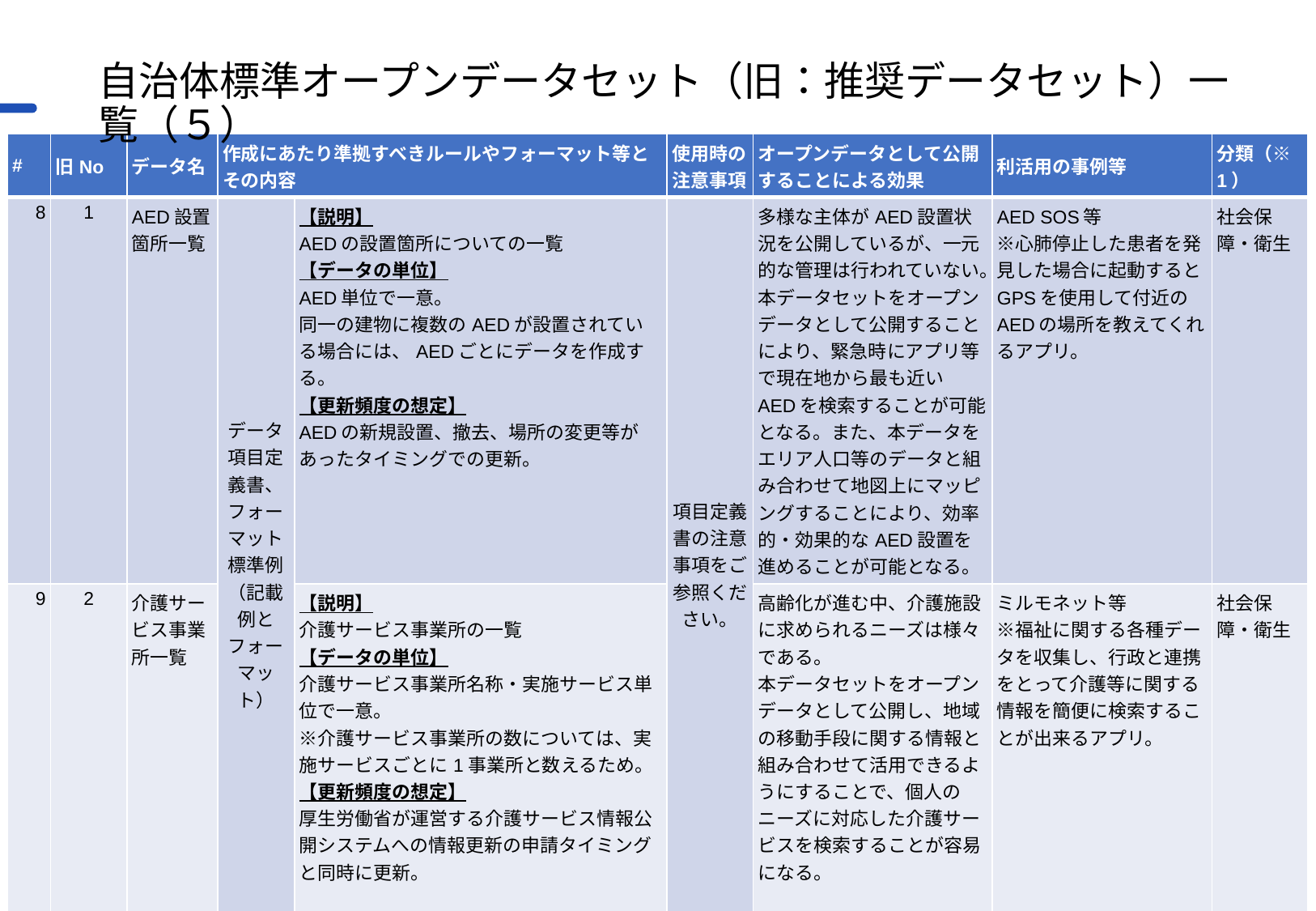

# 自治体標準オープンデータセット（旧：推奨データセット）一覧（５）
| # | 旧No | データ名 | 作成にあたり準拠すべきルールやフォーマット等と その内容 |  | 使用時の注意事項 | オープンデータとして公開することによる効果 | 利活用の事例等 | 分類（※1） |
| --- | --- | --- | --- | --- | --- | --- | --- | --- |
| 8 | 1 | AED設置箇所一覧 | データ項目定義書、フォーマット標準例（記載例とフォーマット） | 【説明】 AEDの設置箇所についての一覧 【データの単位】 AED単位で一意。 同一の建物に複数のAEDが設置されている場合には、AEDごとにデータを作成する。 【更新頻度の想定】 AEDの新規設置、撤去、場所の変更等があったタイミングでの更新。 | 項目定義書の注意事項をご参照ください。 | 多様な主体がAED設置状況を公開しているが、一元的な管理は行われていない。本データセットをオープンデータとして公開することにより、緊急時にアプリ等で現在地から最も近いAEDを検索することが可能となる。また、本データをエリア人口等のデータと組み合わせて地図上にマッピングすることにより、効率的・効果的なAED設置を進めることが可能となる。 | AED SOS等 ※心肺停止した患者を発見した場合に起動するとGPSを使用して付近のAEDの場所を教えてくれるアプリ。 | 社会保障・衛生 |
| 9 | 2 | 介護サービス事業所一覧 |  | 【説明】 介護サービス事業所の一覧 【データの単位】 介護サービス事業所名称・実施サービス単位で一意。 ※介護サービス事業所の数については、実施サービスごとに1事業所と数えるため。 【更新頻度の想定】 厚生労働省が運営する介護サービス情報公開システムへの情報更新の申請タイミングと同時に更新。 |  | 高齢化が進む中、介護施設に求められるニーズは様々である。 本データセットをオープンデータとして公開し、地域の移動手段に関する情報と組み合わせて活用できるようにすることで、個人のニーズに対応した介護サービスを検索することが容易になる。 | ミルモネット等 ※福祉に関する各種データを収集し、行政と連携をとって介護等に関する情報を簡便に検索することが出来るアプリ。 | 社会保障・衛生 |